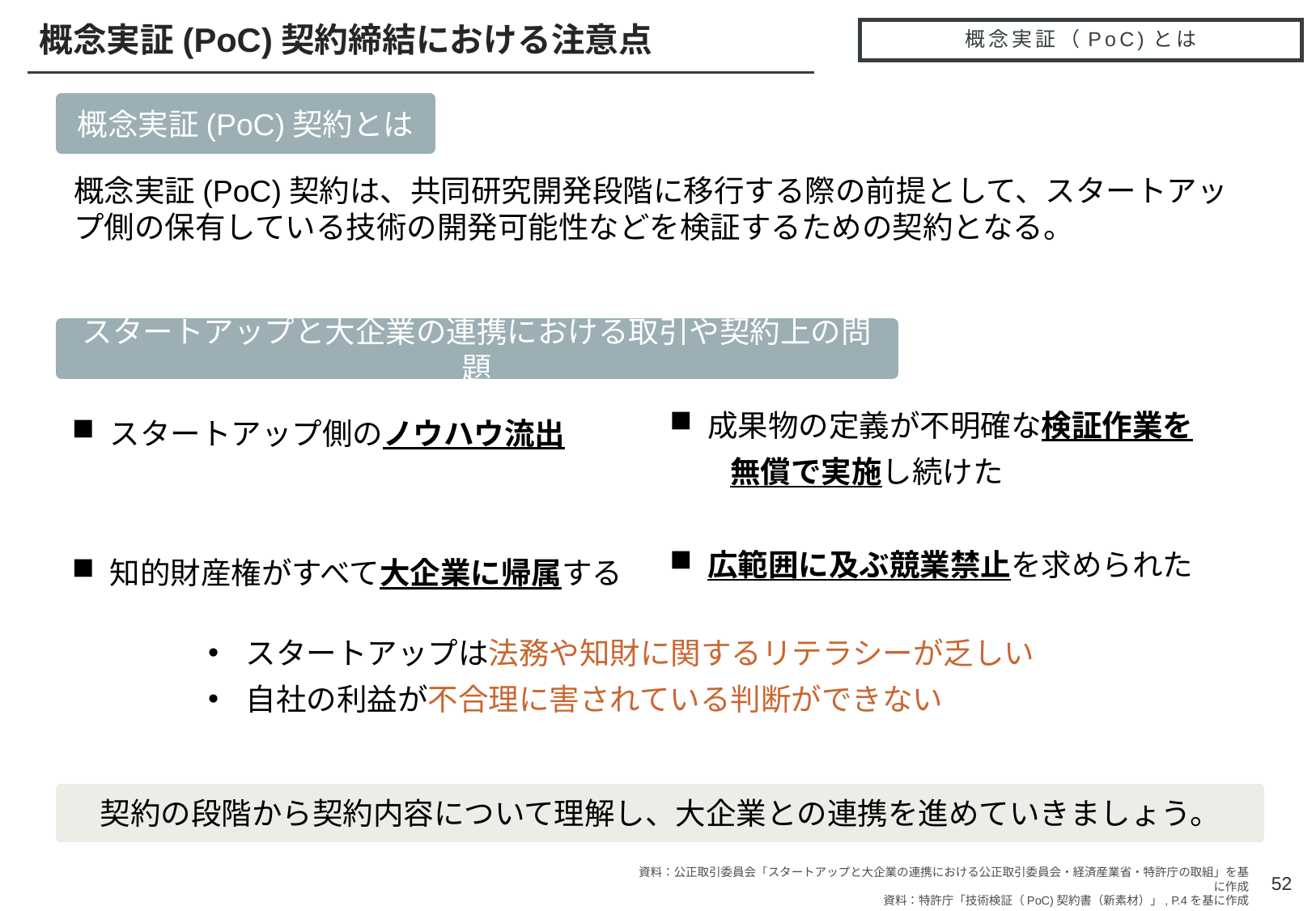

概念実証(PoC)契約締結における注意点
# 概念実証（PoC)とは
概念実証(PoC)契約とは
概念実証(PoC)契約は、共同研究開発段階に移行する際の前提として、スタートアップ側の保有している技術の開発可能性などを検証するための契約となる。
スタートアップと大企業の連携における取引や契約上の問題
成果物の定義が不明確な検証作業を
　　無償で実施し続けた

広範囲に及ぶ競業禁止を求められた
スタートアップ側のノウハウ流出

知的財産権がすべて大企業に帰属する
スタートアップは法務や知財に関するリテラシーが乏しい
自社の利益が不合理に害されている判断ができない
契約の段階から契約内容について理解し、大企業との連携を進めていきましょう。

52
資料：公正取引委員会「スタートアップと大企業の連携における公正取引委員会・経済産業省・特許庁の取組」を基に作成
資料：特許庁「技術検証（PoC)契約書（新素材）」, P.4を基に作成